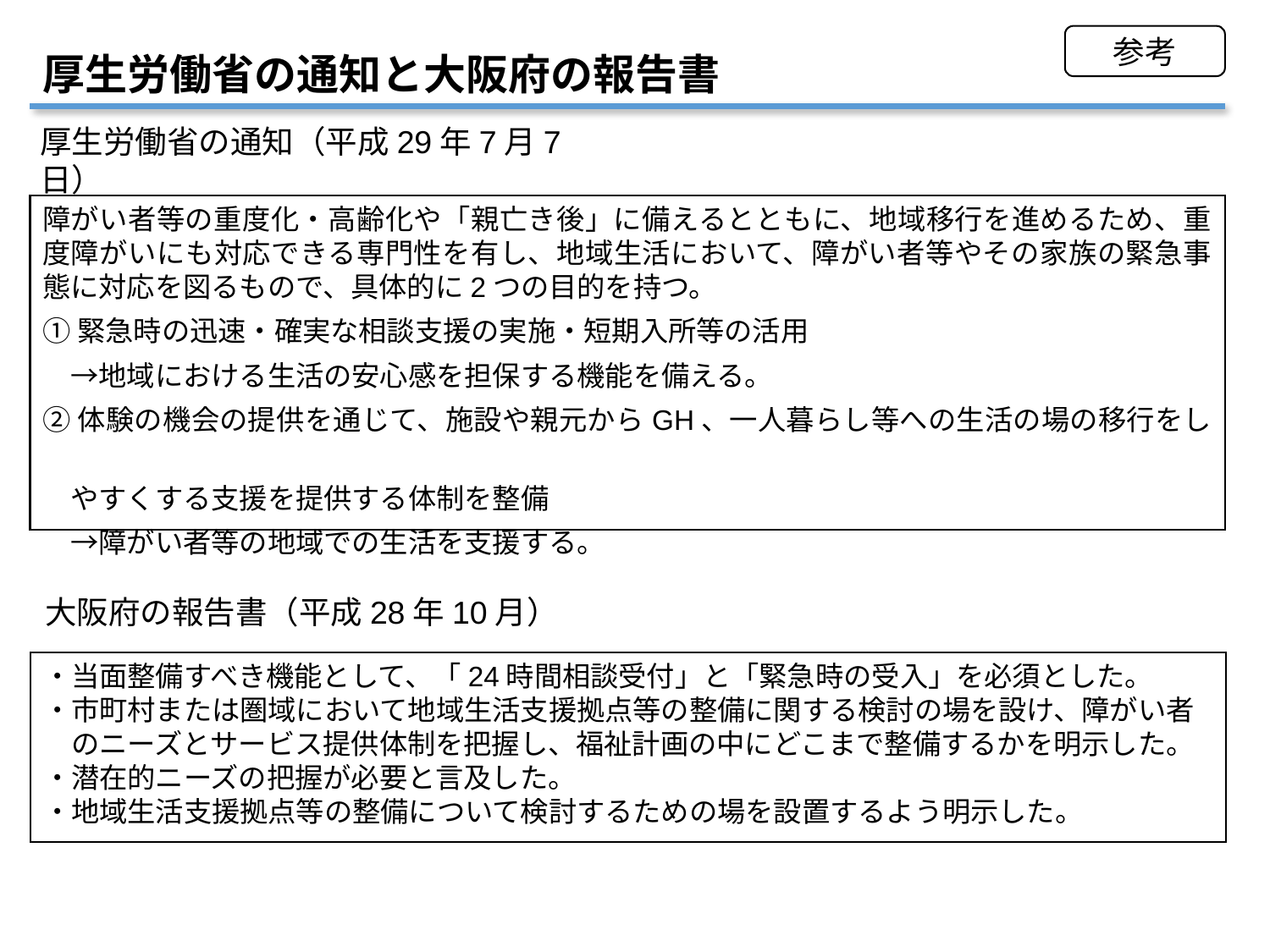

# 厚生労働省の通知と大阪府の報告書
参考
厚生労働省の通知（平成29年7月7日）
障がい者等の重度化・高齢化や「親亡き後」に備えるとともに、地域移行を進めるため、重度障がいにも対応できる専門性を有し、地域生活において、障がい者等やその家族の緊急事態に対応を図るもので、具体的に2つの目的を持つ。
①緊急時の迅速・確実な相談支援の実施・短期入所等の活用
　→地域における生活の安心感を担保する機能を備える。
②体験の機会の提供を通じて、施設や親元からGH、一人暮らし等への生活の場の移行をし
　やすくする支援を提供する体制を整備
　→障がい者等の地域での生活を支援する。
大阪府の報告書（平成28年10月）
・当面整備すべき機能として、「24時間相談受付」と「緊急時の受入」を必須とした。
・市町村または圏域において地域生活支援拠点等の整備に関する検討の場を設け、障がい者
　のニーズとサービス提供体制を把握し、福祉計画の中にどこまで整備するかを明示した。
・潜在的ニーズの把握が必要と言及した。
・地域生活支援拠点等の整備について検討するための場を設置するよう明示した。